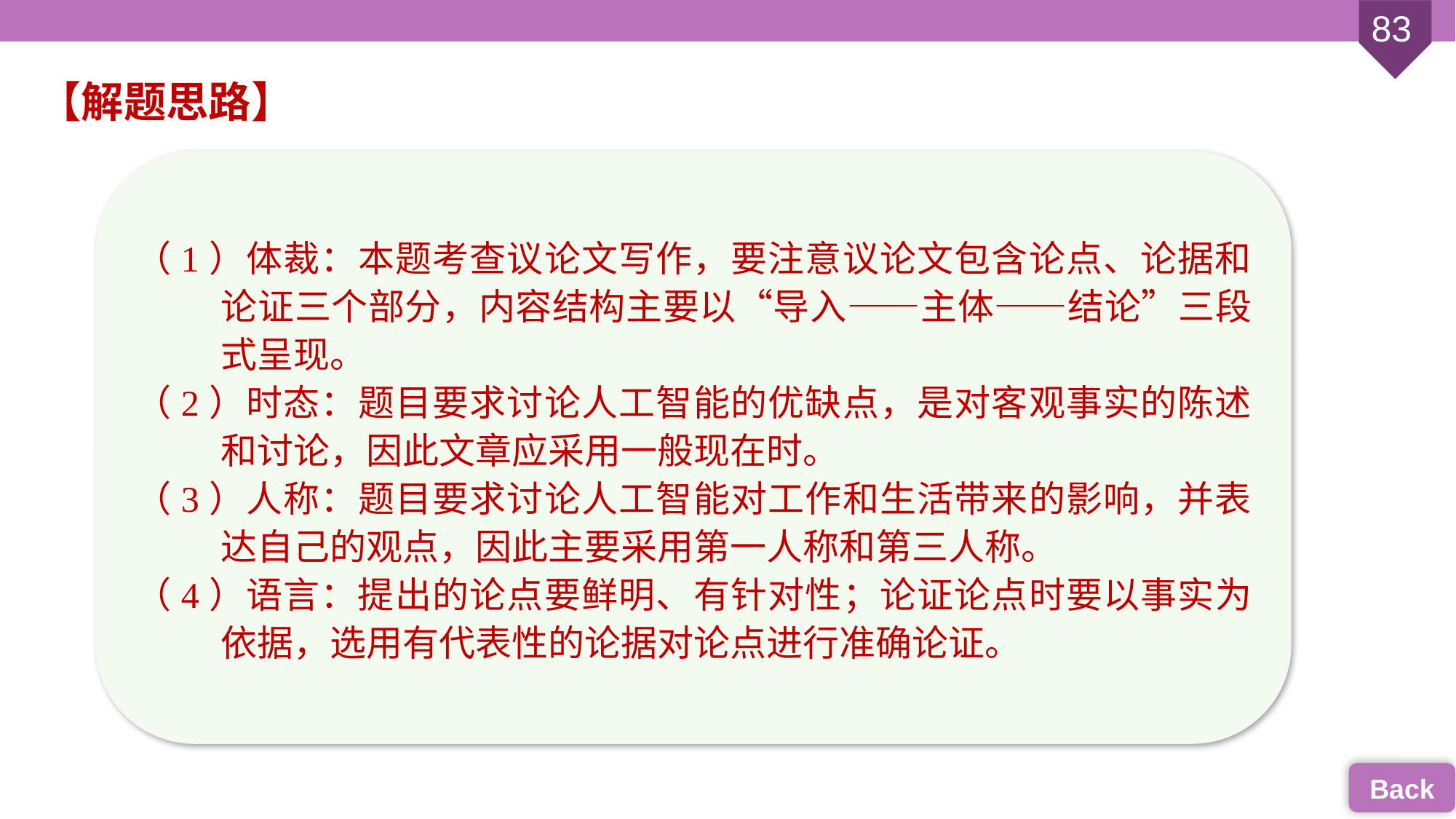

【解题思路】
（1）体裁：本题考查议论文写作，要注意议论文包含论点、论据和论证三个部分，内容结构主要以“导入——主体——结论”三段式呈现。
（2）时态：题目要求讨论人工智能的优缺点，是对客观事实的陈述和讨论，因此文章应采用一般现在时。
（3）人称：题目要求讨论人工智能对工作和生活带来的影响，并表达自己的观点，因此主要采用第一人称和第三人称。
（4）语言：提出的论点要鲜明、有针对性；论证论点时要以事实为依据，选用有代表性的论据对论点进行准确论证。
Back